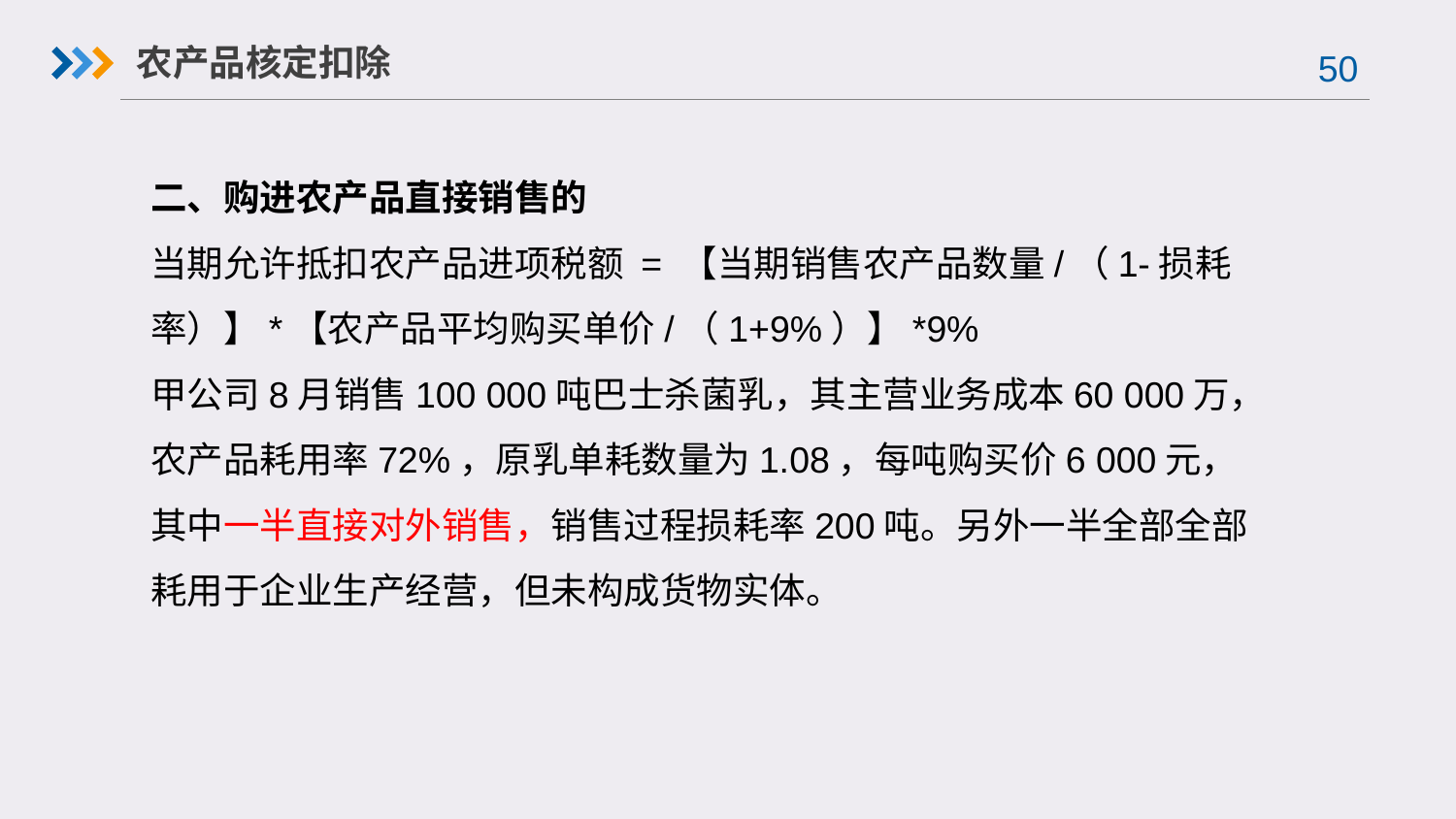

农产品核定扣除
二、购进农产品直接销售的
当期允许抵扣农产品进项税额 = 【当期销售农产品数量/（1-损耗率）】*【农产品平均购买单价/（1+9%）】*9%
甲公司8月销售100 000吨巴士杀菌乳，其主营业务成本60 000万，农产品耗用率72%，原乳单耗数量为1.08，每吨购买价6 000元，其中一半直接对外销售，销售过程损耗率200吨。另外一半全部全部耗用于企业生产经营，但未构成货物实体。